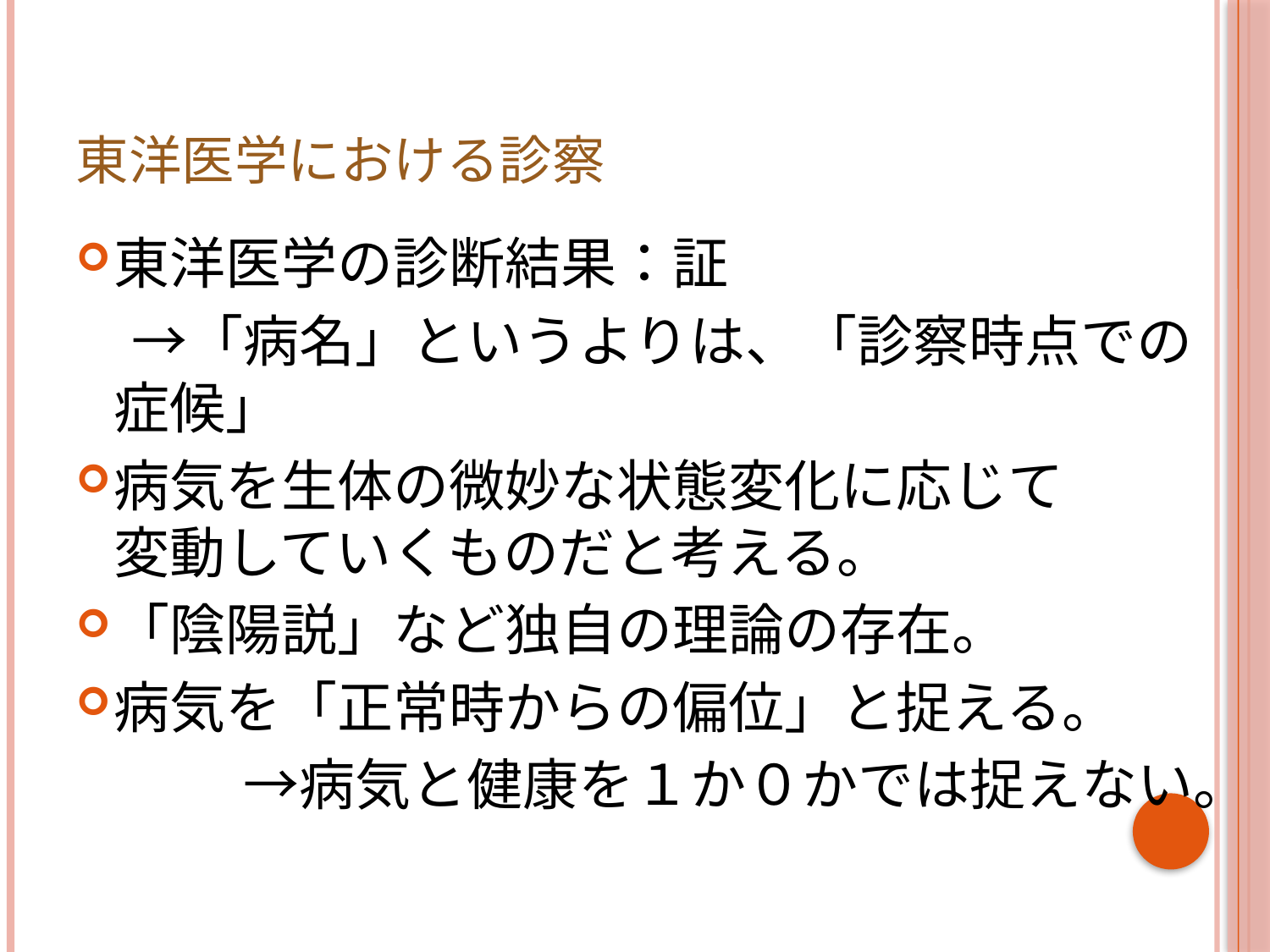

# 東洋医学における診察
東洋医学の診断結果：証
　→「病名」というよりは、「診察時点での症候」
病気を生体の微妙な状態変化に応じて        変動していくものだと考える。
「陰陽説」など独自の理論の存在。
病気を「正常時からの偏位」と捉える。
　　　→病気と健康を１か０かでは捉えない。